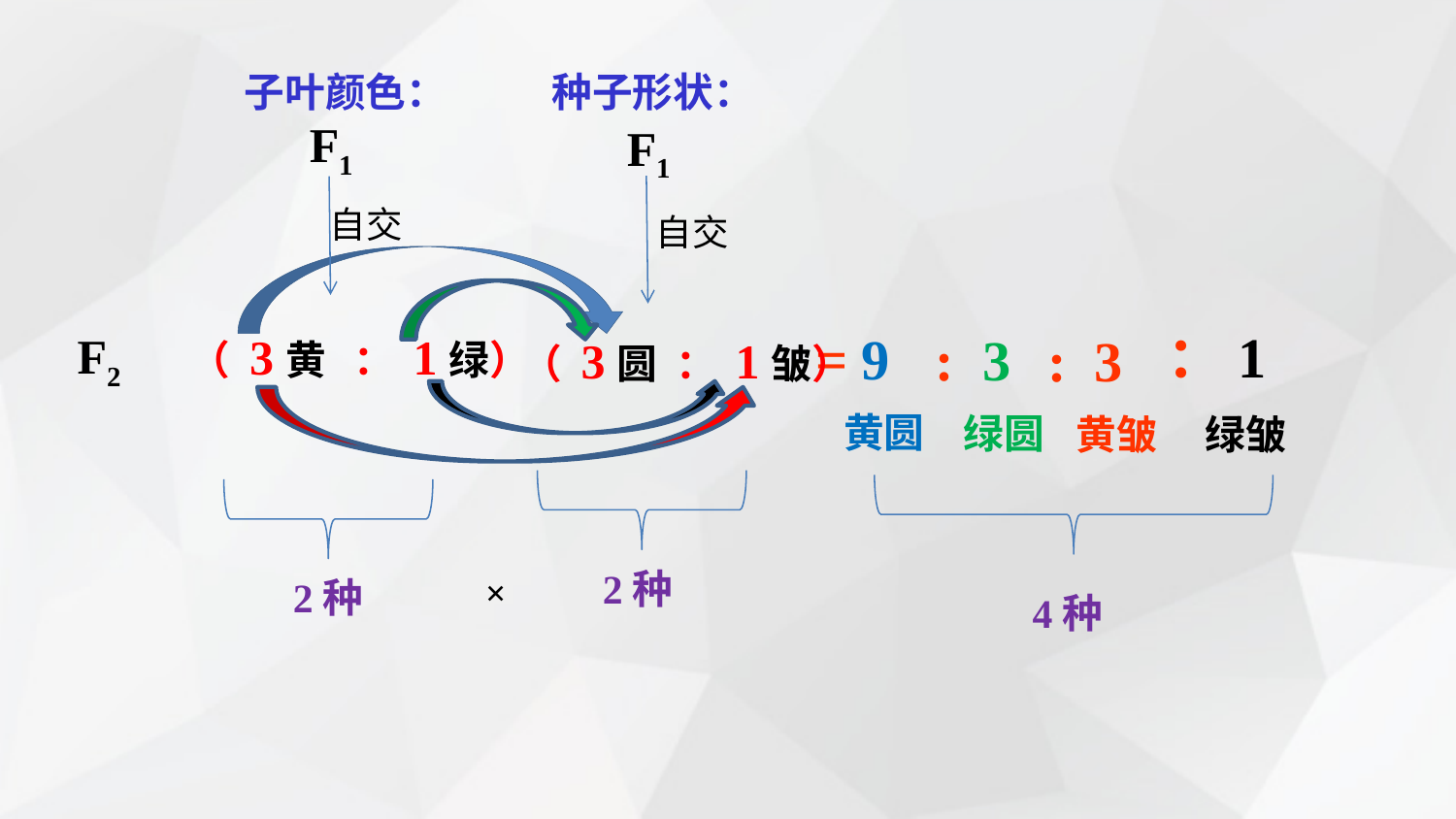

种子形状：
子叶颜色：
F1
F1
自交
自交

：1
   绿皱

= 9
  黄圆
:  3
  绿圆
:  3
  黄皱
F2
   （ 3黄   ： 1绿）
   （ 3圆  ： 1皱）

2种
×
2种
4种